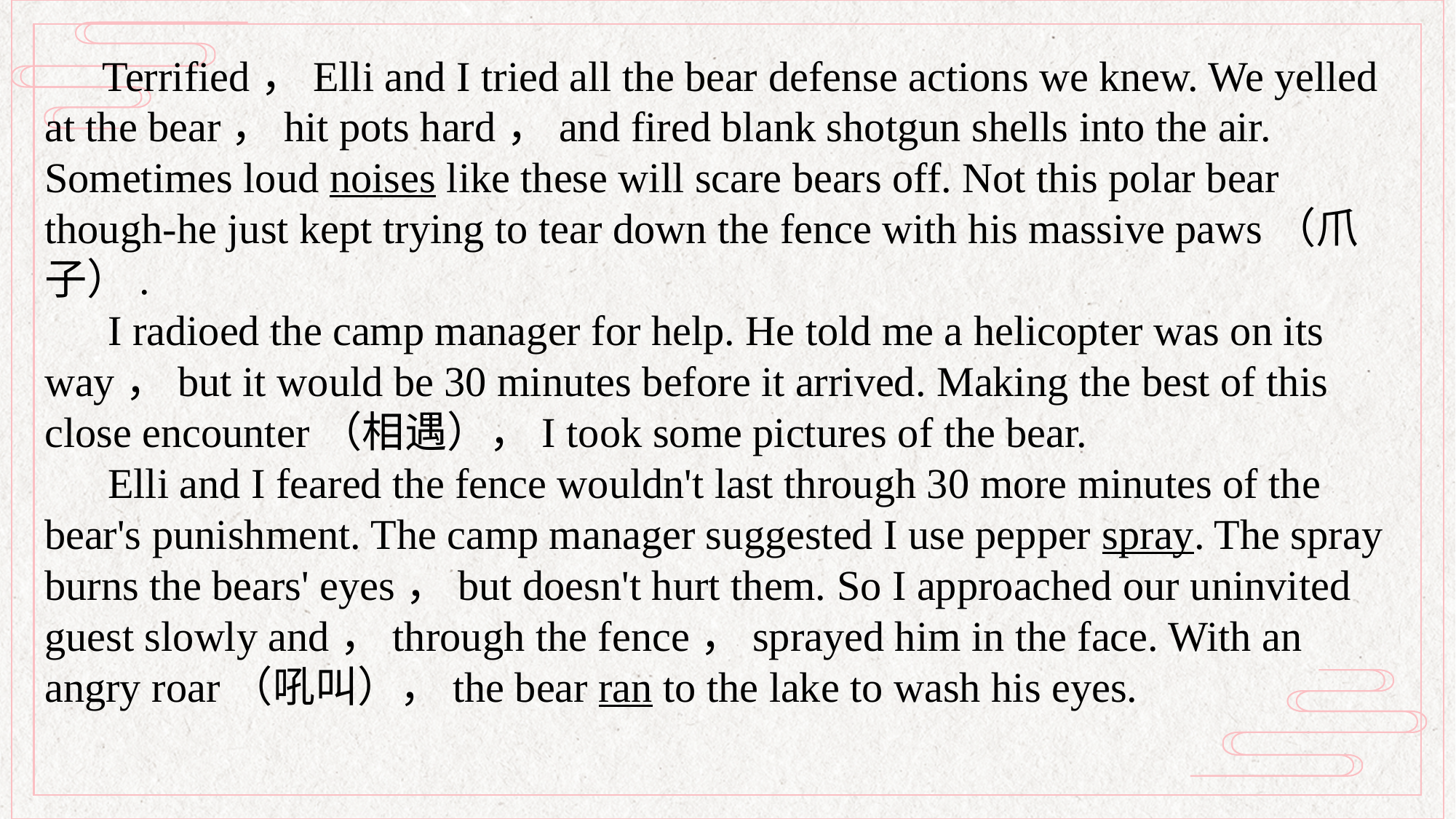

Terrified，Elli and I tried all the bear defense actions we knew. We yelled at the bear，hit pots hard，and fired blank shotgun shells into the air. Sometimes loud noises like these will scare bears off. Not this polar bear though-he just kept trying to tear down the fence with his massive paws（爪子）.
      I radioed the camp manager for help. He told me a helicopter was on its way，but it would be 30 minutes before it arrived. Making the best of this close encounter（相遇），I took some pictures of the bear.
      Elli and I feared the fence wouldn't last through 30 more minutes of the bear's punishment. The camp manager suggested I use pepper spray. The spray burns the bears' eyes，but doesn't hurt them. So I approached our uninvited guest slowly and，through the fence，sprayed him in the face. With an angry roar（吼叫），the bear ran to the lake to wash his eyes.